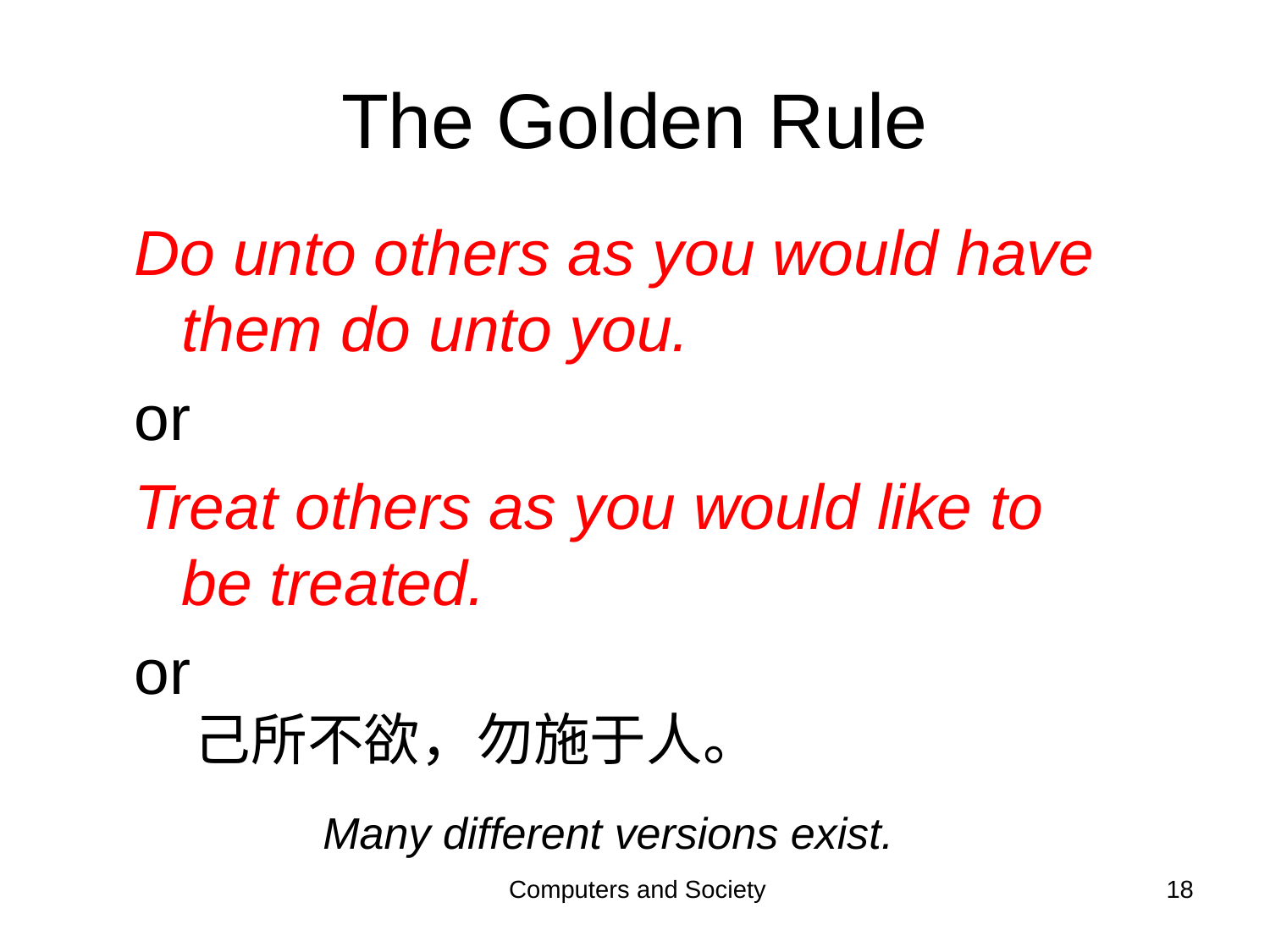

# The Golden Rule
Do unto others as you would have them do unto you.
or
Treat others as you would like to be treated.
or
己所不欲，勿施于人。
Many different versions exist.
Computers and Society
18